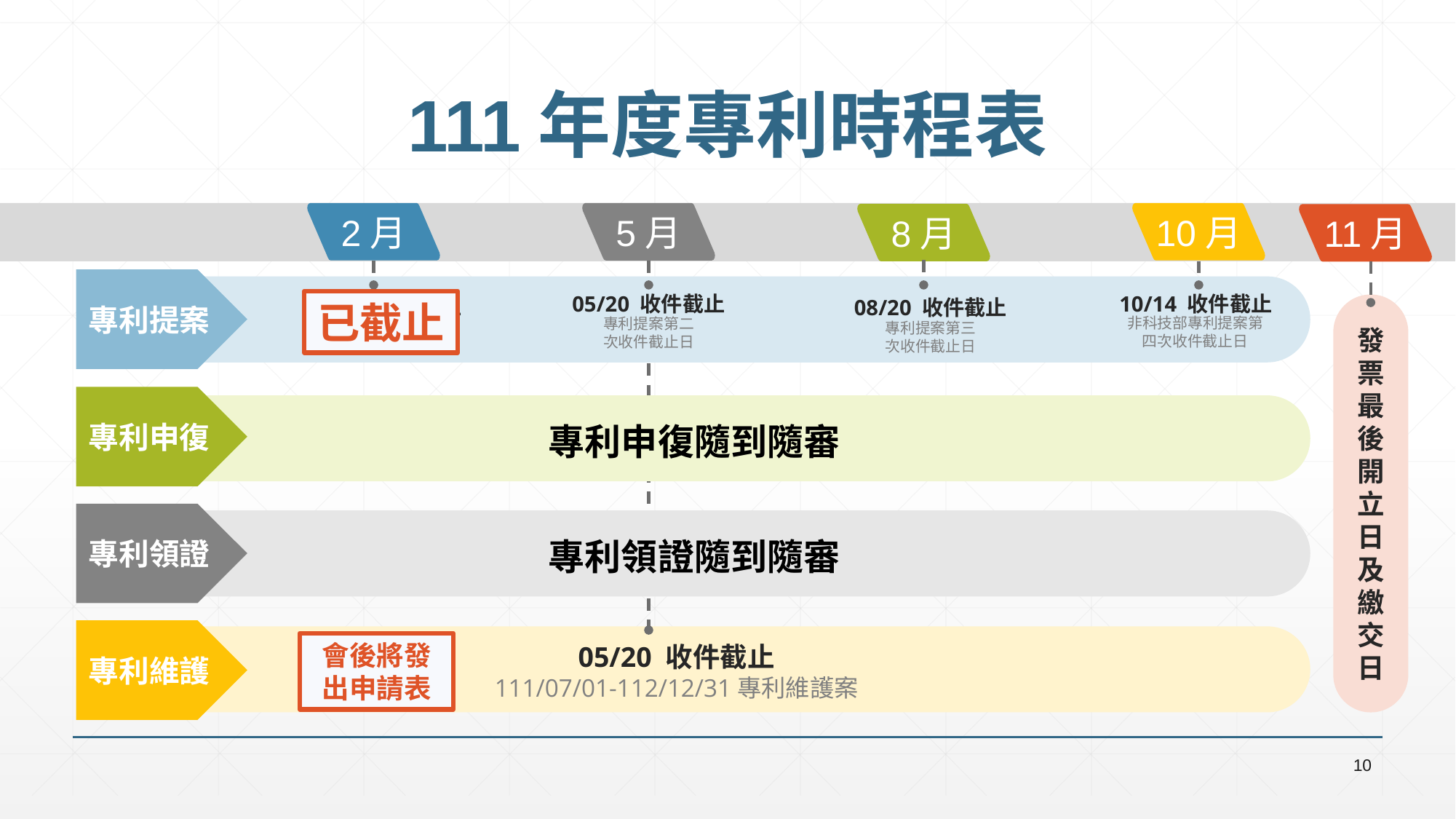

# 111年度專利時程表
10月
2月
5月

8月
11月
專利提案

10/14 收件截止
05/20 收件截止
02/20 收件截止
08/20 收件截止
已截止
發票最後開立日及繳交日
非科技部專利提案第四次收件截止日
專利提案第二次收件截止日
專利提案第一次收件截止日
專利提案第三次收件截止日
專利申復
　　　　　　　　　　專利申復隨到隨審
專利領證
　　　　　　　　　　專利領證隨到隨審
專利維護

會後將發出申請表
05/20 收件截止
111/07/01-112/12/31專利維護案
10